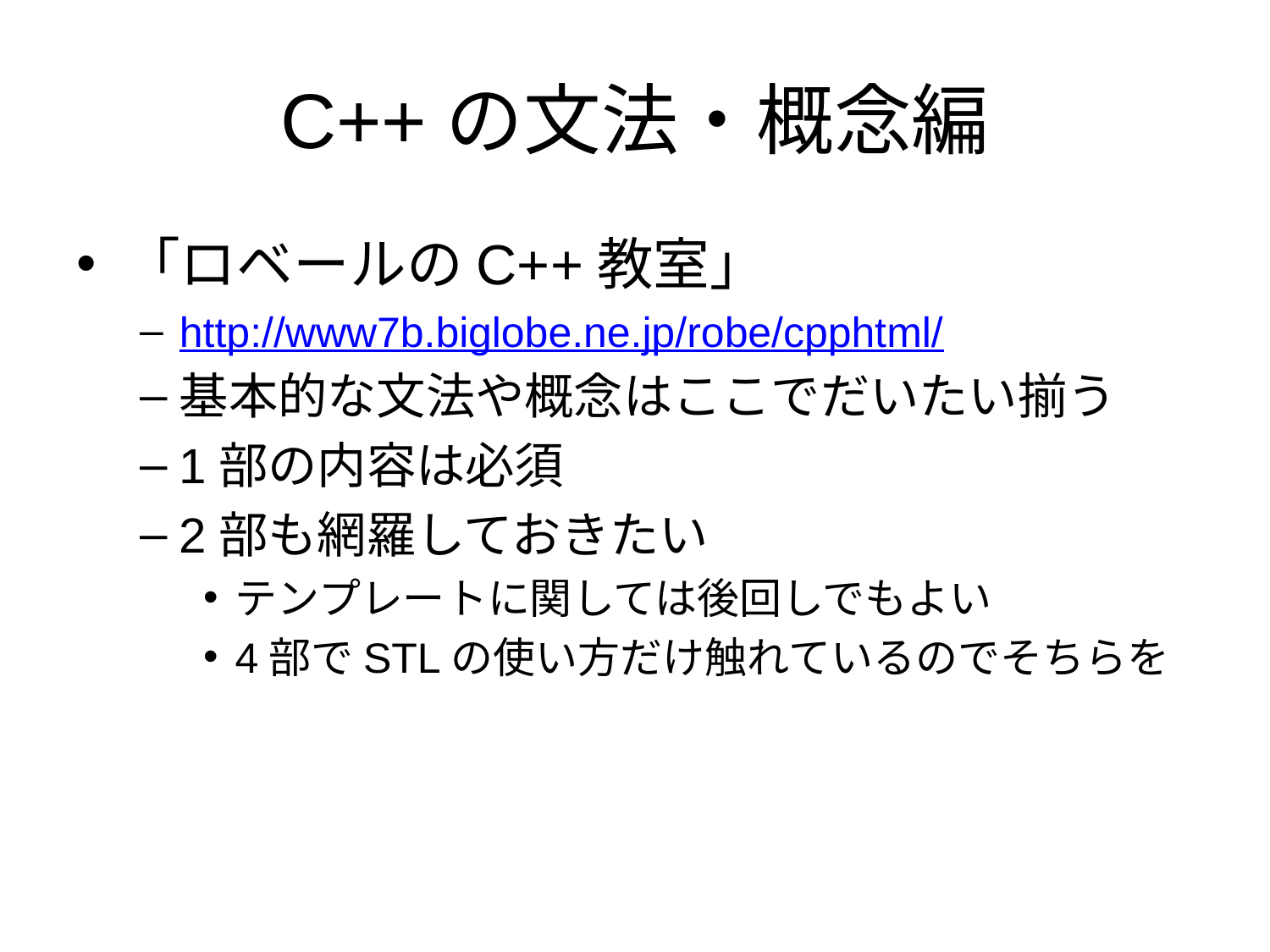

# C++の文法・概念編
「ロベールのC++教室」
http://www7b.biglobe.ne.jp/robe/cpphtml/
基本的な文法や概念はここでだいたい揃う
1部の内容は必須
2部も網羅しておきたい
テンプレートに関しては後回しでもよい
4部でSTLの使い方だけ触れているのでそちらを